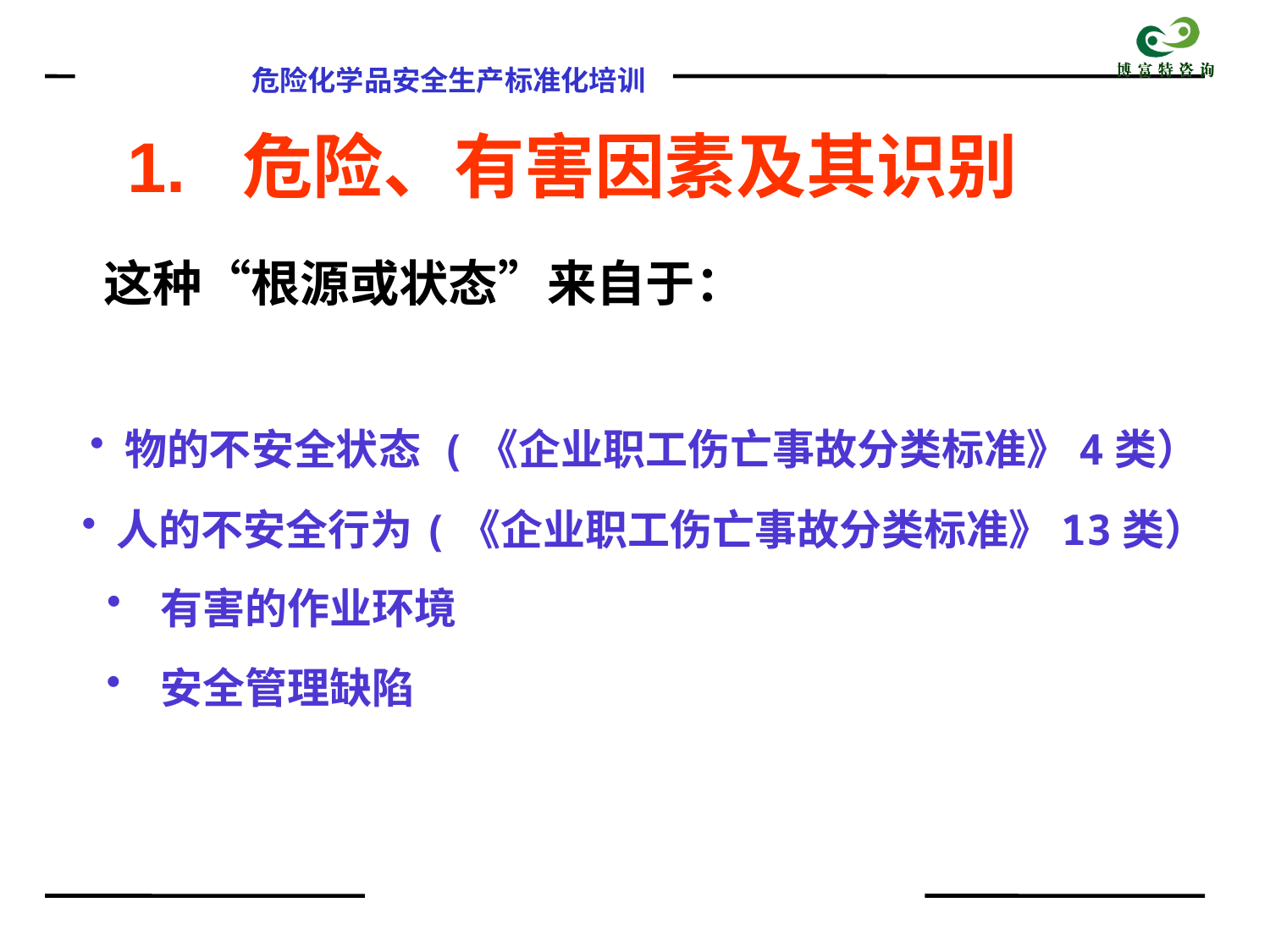

1.  危险、有害因素及其识别
这种“根源或状态”来自于：
 物的不安全状态 (《企业职工伤亡事故分类标准》4类）
 人的不安全行为(《企业职工伤亡事故分类标准》13类）
   有害的作业环境
   安全管理缺陷